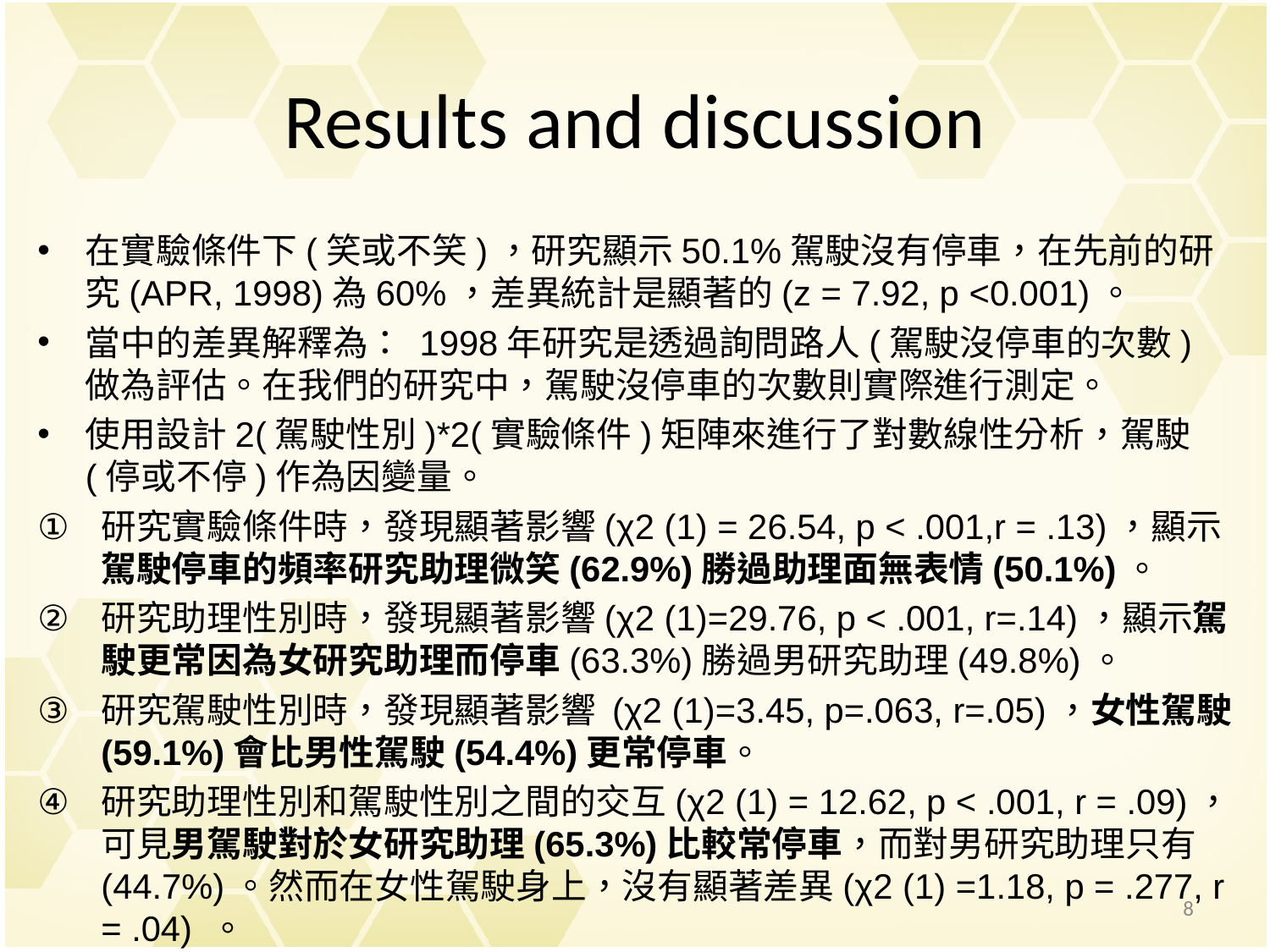

# Results and discussion
在實驗條件下(笑或不笑)，研究顯示50.1%駕駛沒有停車，在先前的研究(APR, 1998)為60%，差異統計是顯著的(z = 7.92, p <0.001)。
當中的差異解釋為： 1998年研究是透過詢問路人(駕駛沒停車的次數)做為評估。在我們的研究中，駕駛沒停車的次數則實際進行測定。
使用設計2(駕駛性別)*2(實驗條件)矩陣來進行了對數線性分析，駕駛(停或不停)作為因變量。
研究實驗條件時，發現顯著影響(χ2 (1) = 26.54, p < .001,r = .13)，顯示駕駛停車的頻率研究助理微笑(62.9%)勝過助理面無表情(50.1%)。
研究助理性別時，發現顯著影響(χ2 (1)=29.76, p < .001, r=.14)，顯示駕駛更常因為女研究助理而停車(63.3%)勝過男研究助理(49.8%)。
研究駕駛性別時，發現顯著影響 (χ2 (1)=3.45, p=.063, r=.05)，女性駕駛(59.1%)會比男性駕駛(54.4%)更常停車。
研究助理性別和駕駛性別之間的交互(χ2 (1) = 12.62, p < .001, r = .09)，可見男駕駛對於女研究助理(65.3%)比較常停車，而對男研究助理只有(44.7%)。然而在女性駕駛身上，沒有顯著差異(χ2 (1) =1.18, p = .277, r = .04) 。

8